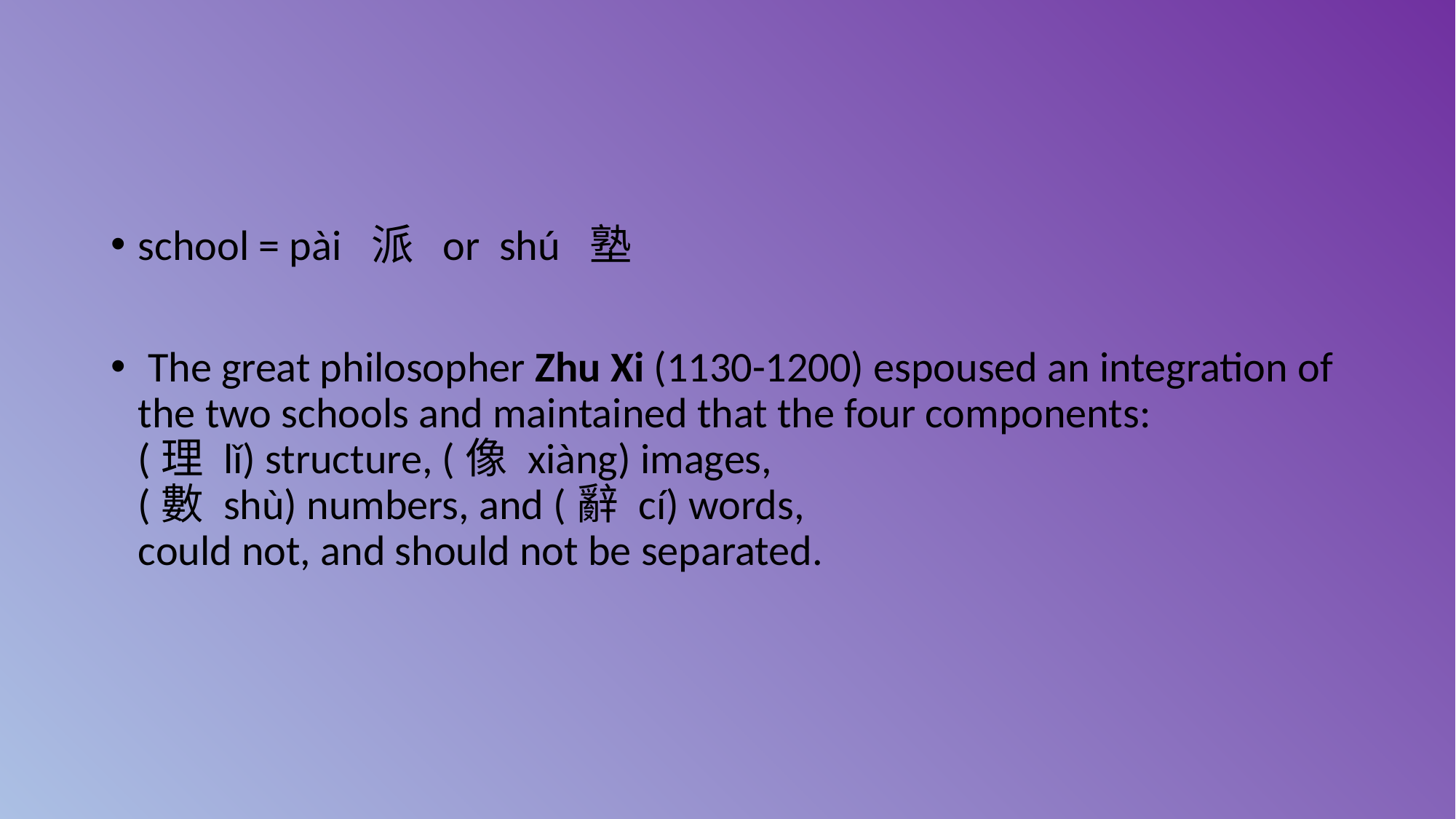

#
school = pài  派  or  shú  塾

 The great philosopher Zhu Xi (1130-1200) espoused an integration of the two schools and maintained that the four components:
(理 lǐ) structure, (像 xiàng) images,
(數 shù) numbers, and (辭 cí) words,
could not, and should not be separated.